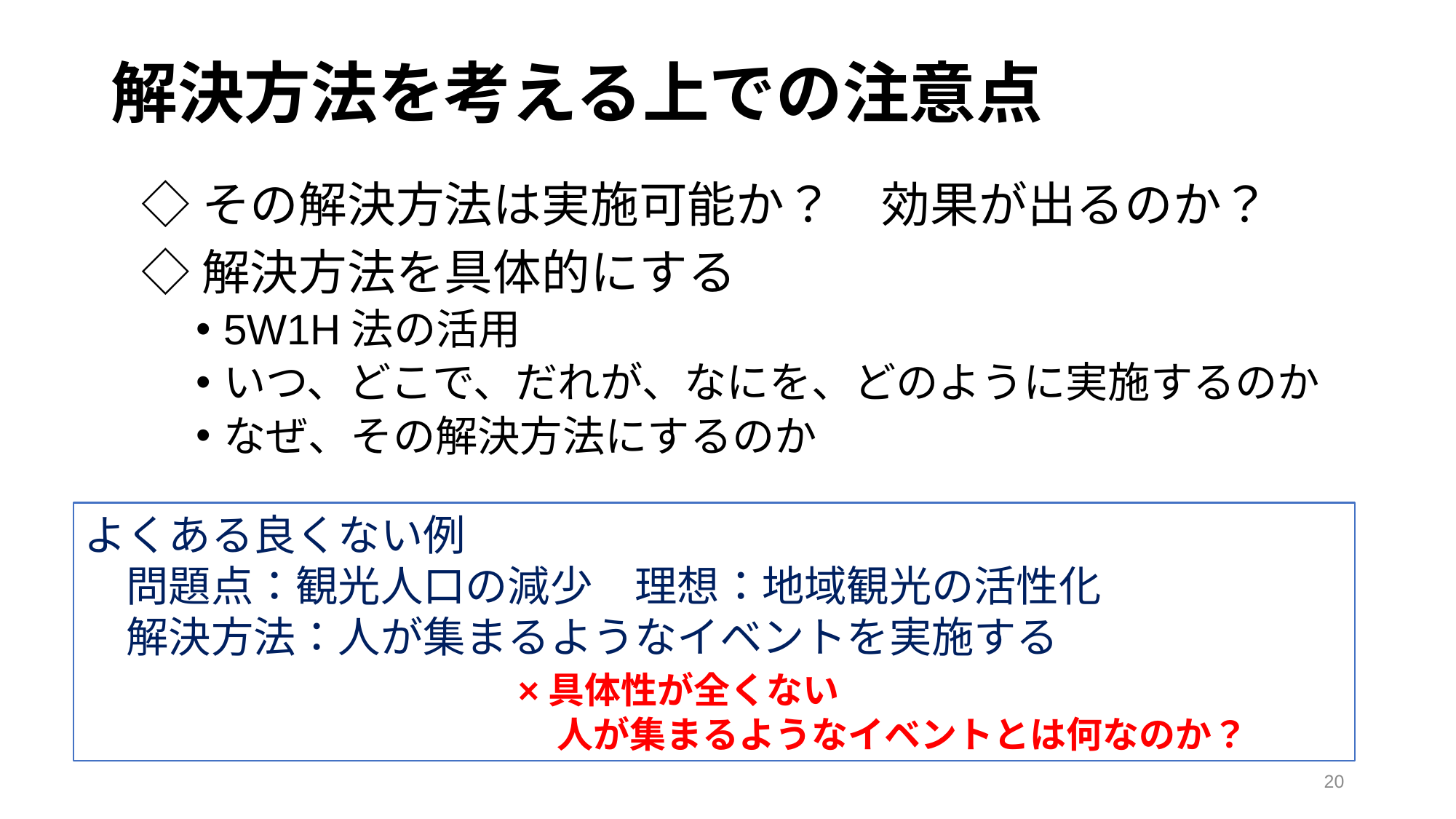

# 解決方法を考える上での注意点
◇その解決方法は実施可能か？　効果が出るのか？
◇解決方法を具体的にする
5W1H法の活用
いつ、どこで、だれが、なにを、どのように実施するのか
なぜ、その解決方法にするのか
よくある良くない例
　問題点：観光人口の減少　理想：地域観光の活性化
　解決方法：人が集まるようなイベントを実施する
　　　　　　　　　　×具体性が全くない
　　　　　　　　　　　　　人が集まるようなイベントとは何なのか？
20